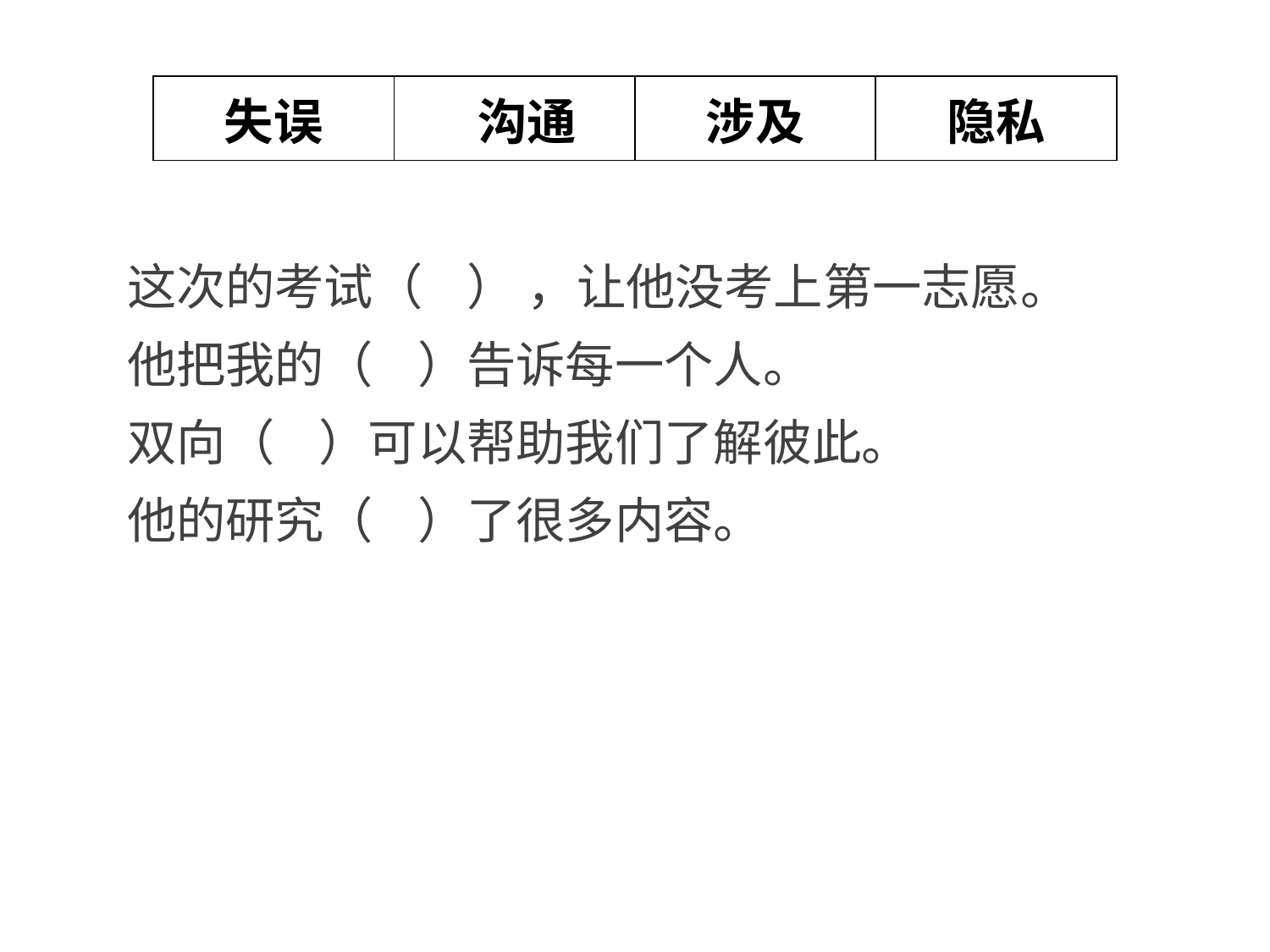

| 失误 | 沟通 | 涉及 | 隐私 |
| --- | --- | --- | --- |
这次的考试（    ） ，让他没考上第一志愿。
他把我的（    ）告诉每一个人。
双向（    ）可以帮助我们了解彼此。
他的研究（    ）了很多内容。